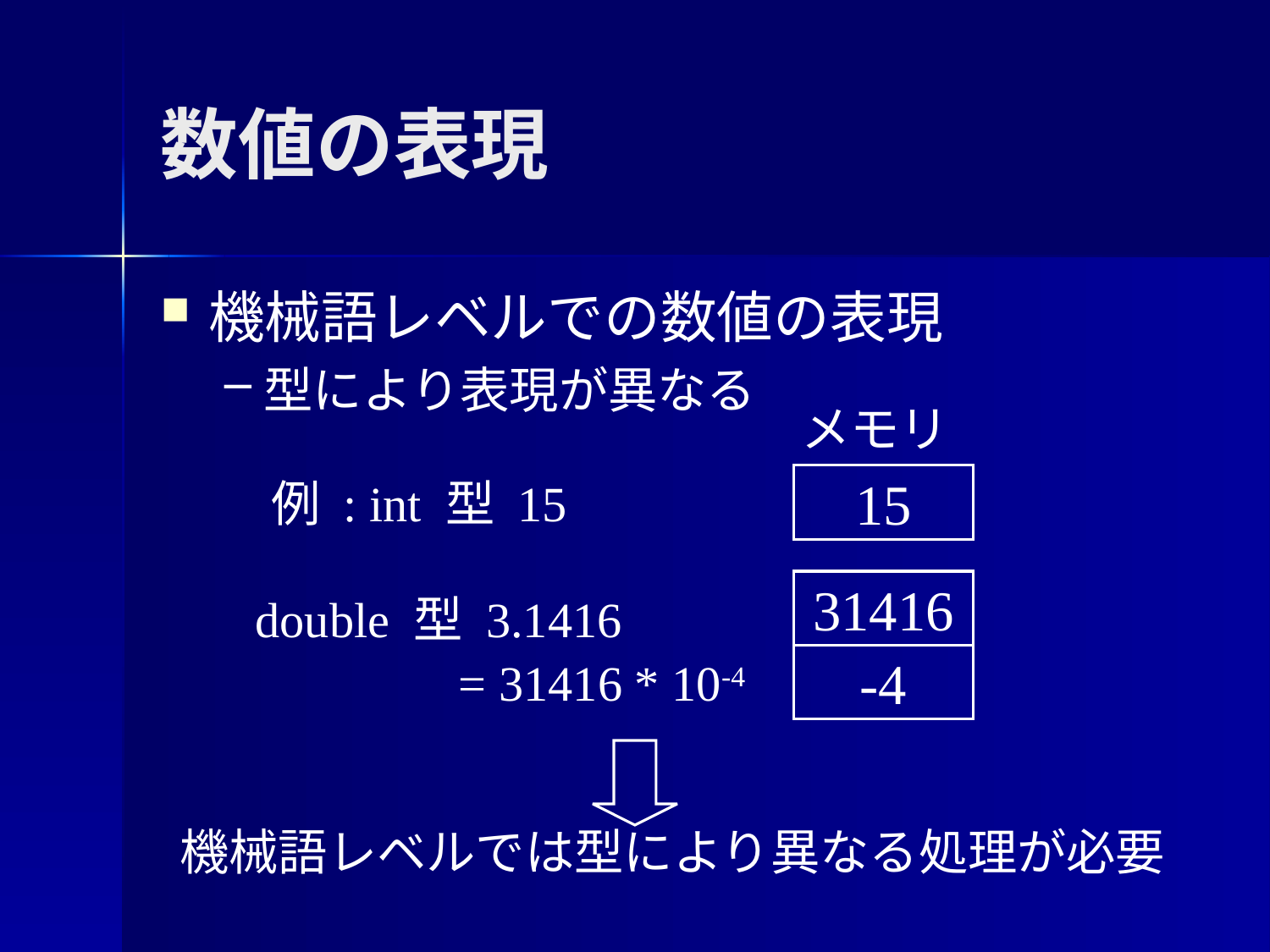

数値の表現
機械語レベルでの数値の表現
型により表現が異なる
メモリ
15
例 : int 型 15
31416
-4
double 型 3.1416
= 31416 * 10-4

機械語レベルでは型により異なる処理が必要